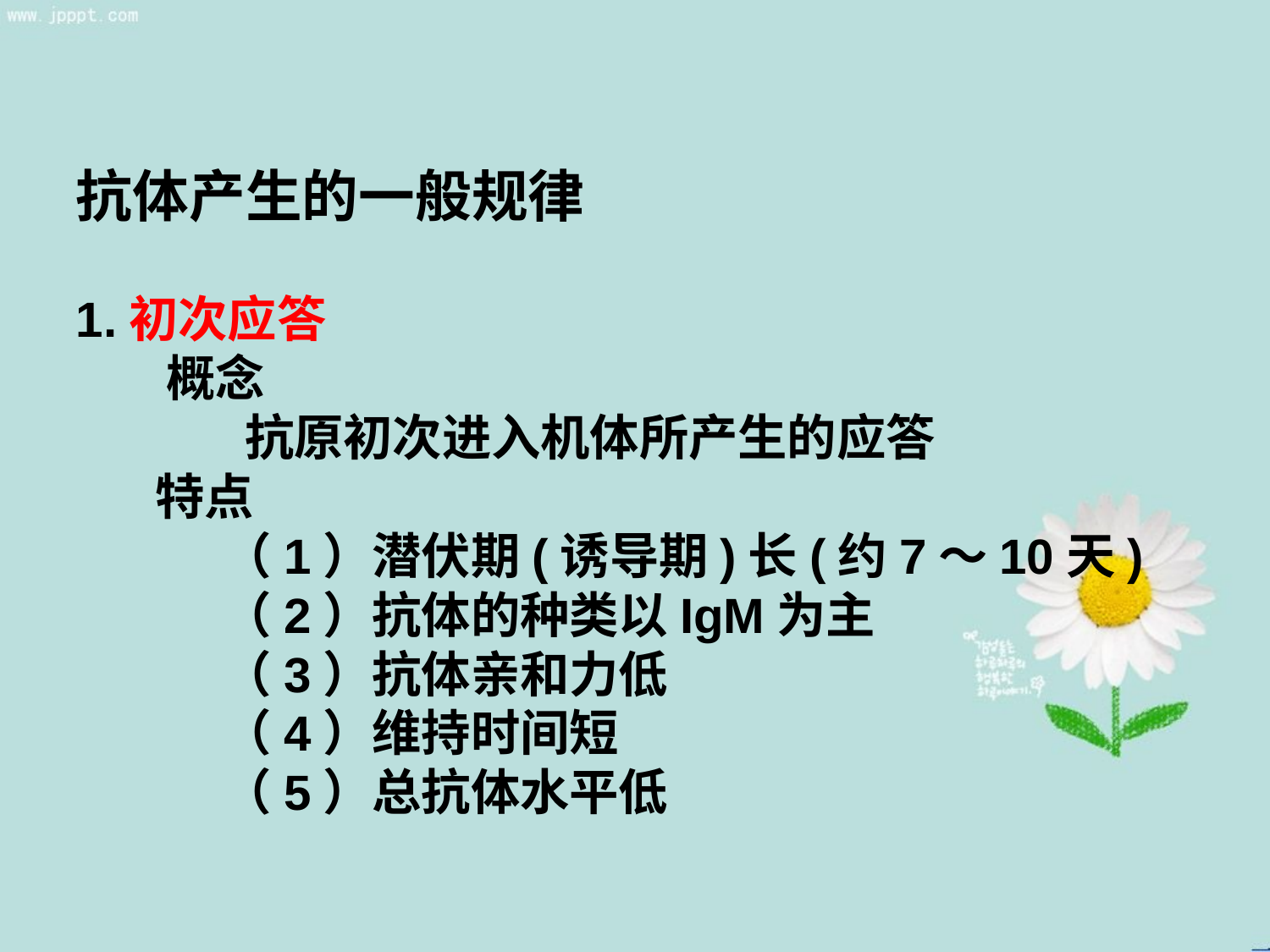

抗体产生的一般规律

1.初次应答
       概念
              抗原初次进入机体所产生的应答
      特点
            （1）潜伏期(诱导期)长(约7～10天)
            （2）抗体的种类以IgM为主
            （3）抗体亲和力低
            （4）维持时间短
            （5）总抗体水平低